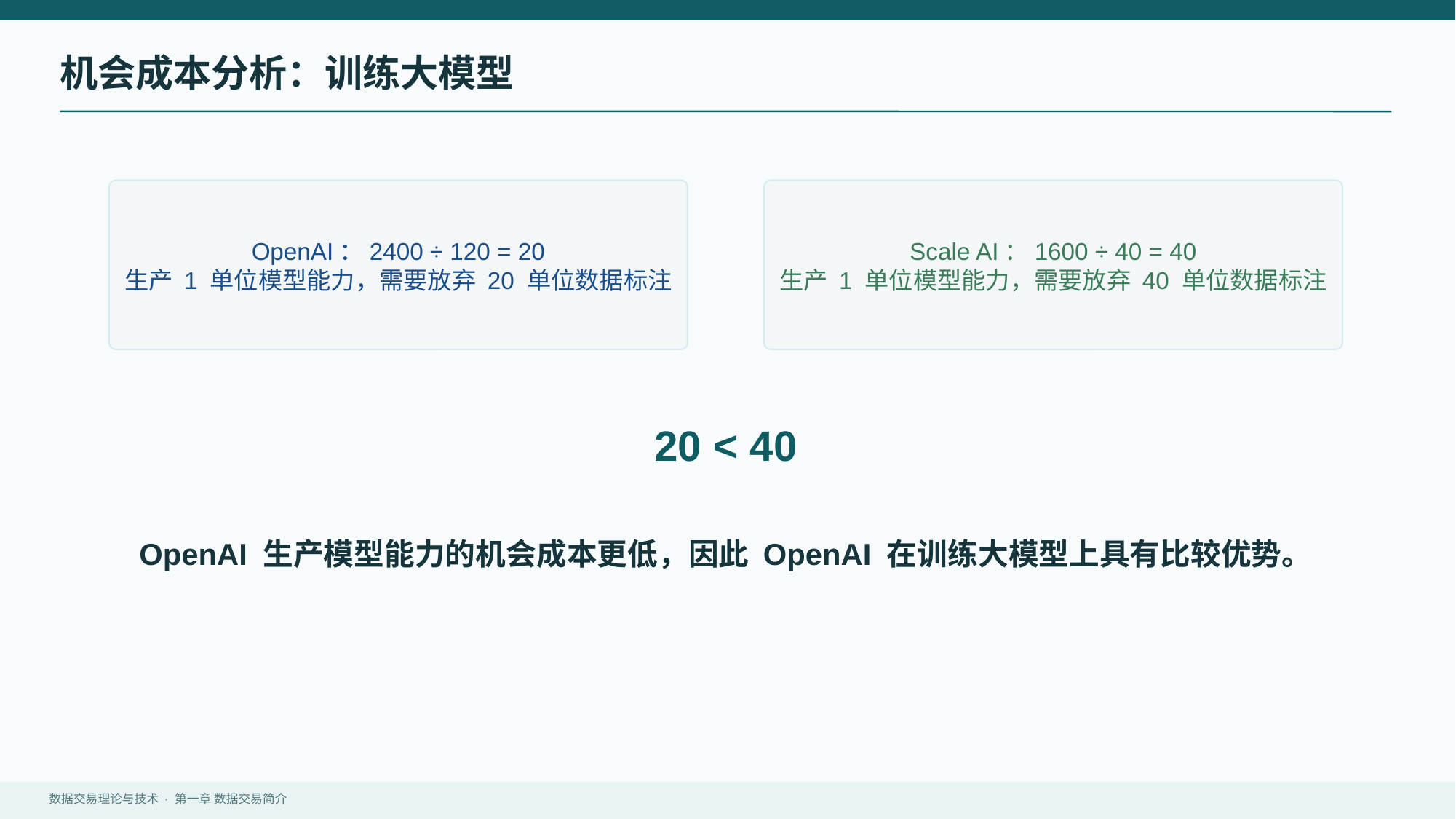

机会成本分析：训练大模型

OpenAI：2400 ÷ 120 = 20
生产 1 单位模型能力，需要放弃 20 单位数据标注
Scale AI：1600 ÷ 40 = 40
生产 1 单位模型能力，需要放弃 40 单位数据标注
20 < 40
OpenAI 生产模型能力的机会成本更低，因此 OpenAI 在训练大模型上具有比较优势。
30